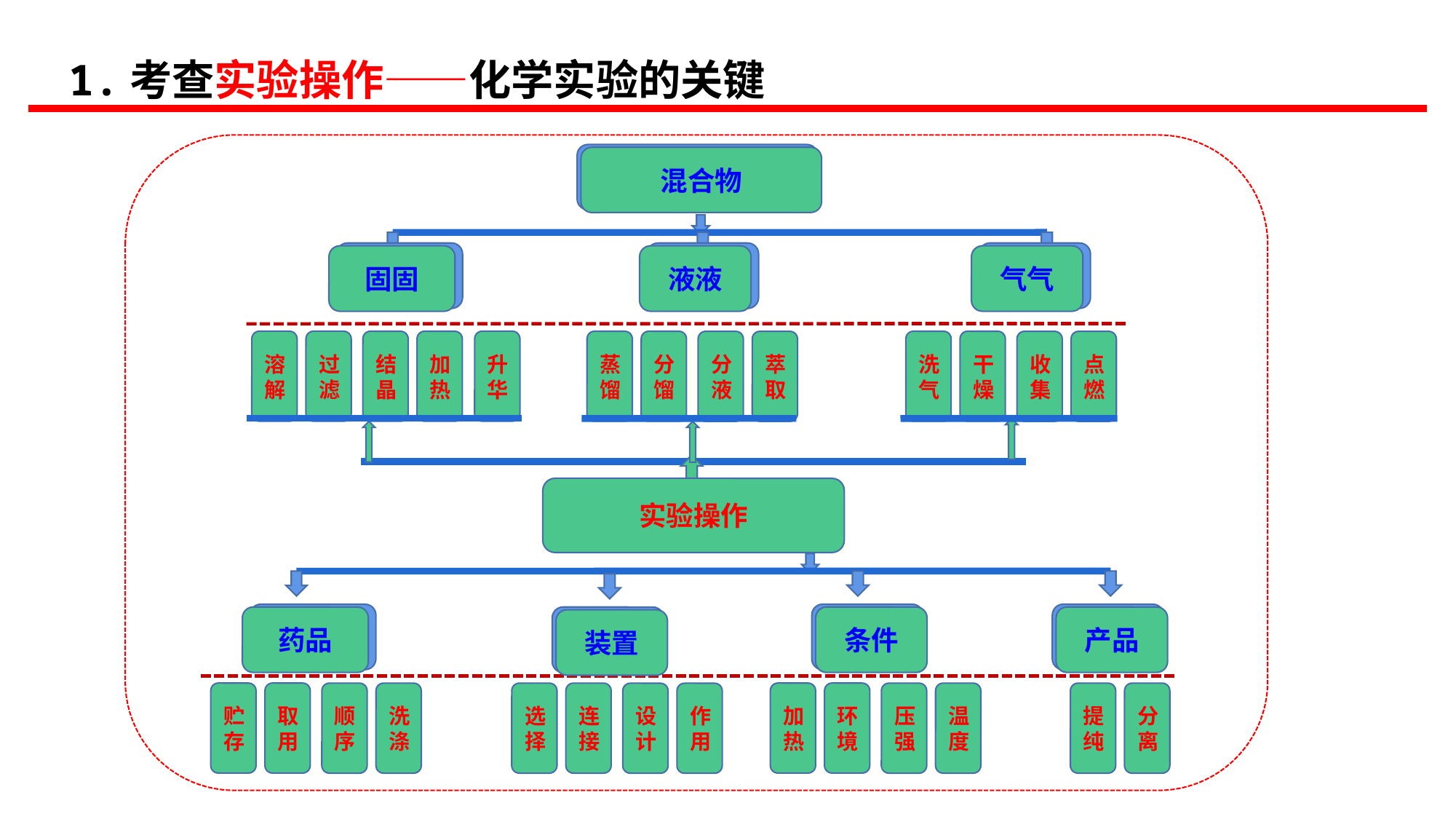

1.考查实验操作——化学实验的关键

混合物
混合物

固固
液液
气气
固固
液液
气气
溶解
过滤
升华
结晶
加热
蒸馏
分馏
洗气
干燥
分液
萃取
收集
点燃

实验操作

固固
液液
气气
药品
液液
条件
产品
装置
贮存
取用
加热
环境
顺序
洗涤
选择
连接
压强
温度
提纯
分离
设计
作用